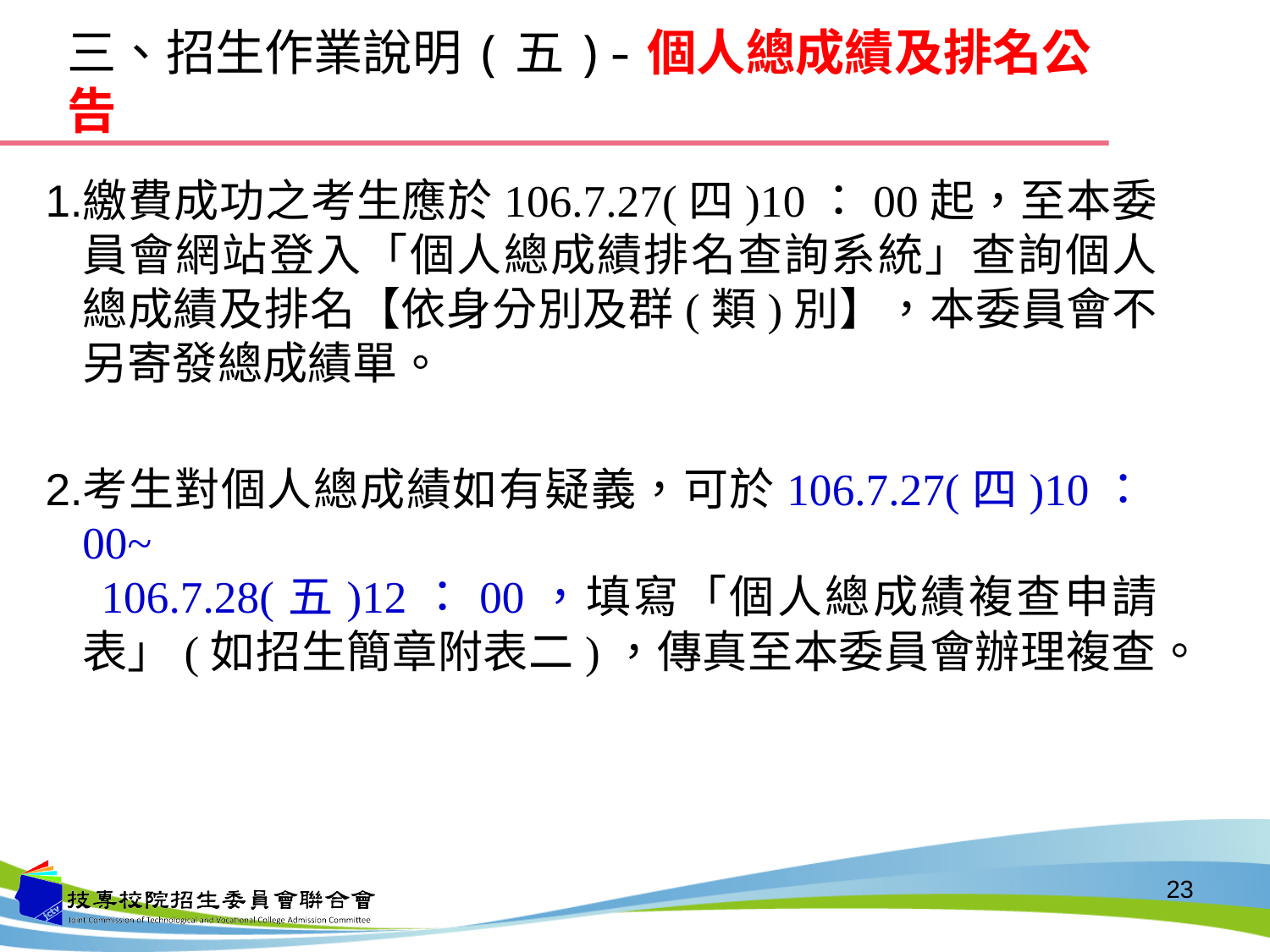

三、招生作業說明(五)-個人總成績及排名公告
繳費成功之考生應於106.7.27(四)10：00起，至本委員會網站登入「個人總成績排名查詢系統」查詢個人總成績及排名【依身分別及群(類)別】，本委員會不另寄發總成績單。

考生對個人總成績如有疑義，可於106.7.27(四)10：00~
    106.7.28(五)12：00，填寫「個人總成績複查申請表」(如招生簡章附表二)，傳真至本委員會辦理複查。

23